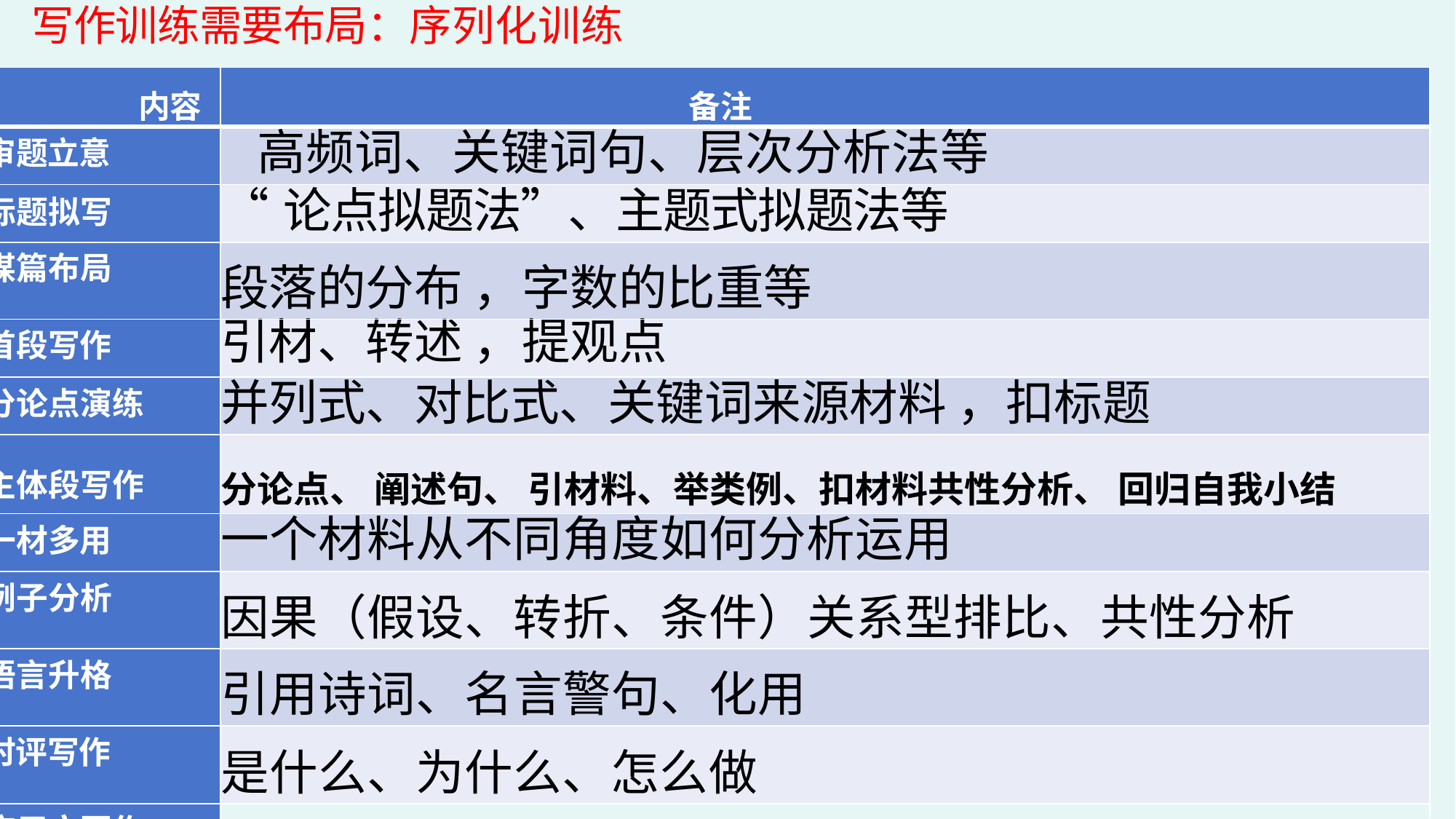

写作训练需要布局：序列化训练

| 内容 | 备注 |
| --- | --- |
| 审题立意 | 高频词、关键词句、层次分析法等 |
| 标题拟写 | “论点拟题法”、主题式拟题法等 |
| 谋篇布局 | 段落的分布 ，字数的比重等 |
| 首段写作 | 引材、转述 ，提观点 |
| 分论点演练 | 并列式、对比式、关键词来源材料 ，扣标题 |
| 主体段写作 | 分论点、 阐述句、 引材料、举类例、扣材料共性分析、 回归自我小结 |
| 一材多用 | 一个材料从不同角度如何分析运用 |
| 例子分析 | 因果（假设、转折、条件）关系型排比、共性分析 |
| 语言升格 | 引用诗词、名言警句、化用 |
| 时评写作 | 是什么、为什么、怎么做 |
| 应用文写作 | 书信、演讲稿、倡议书、辩词等 台 |